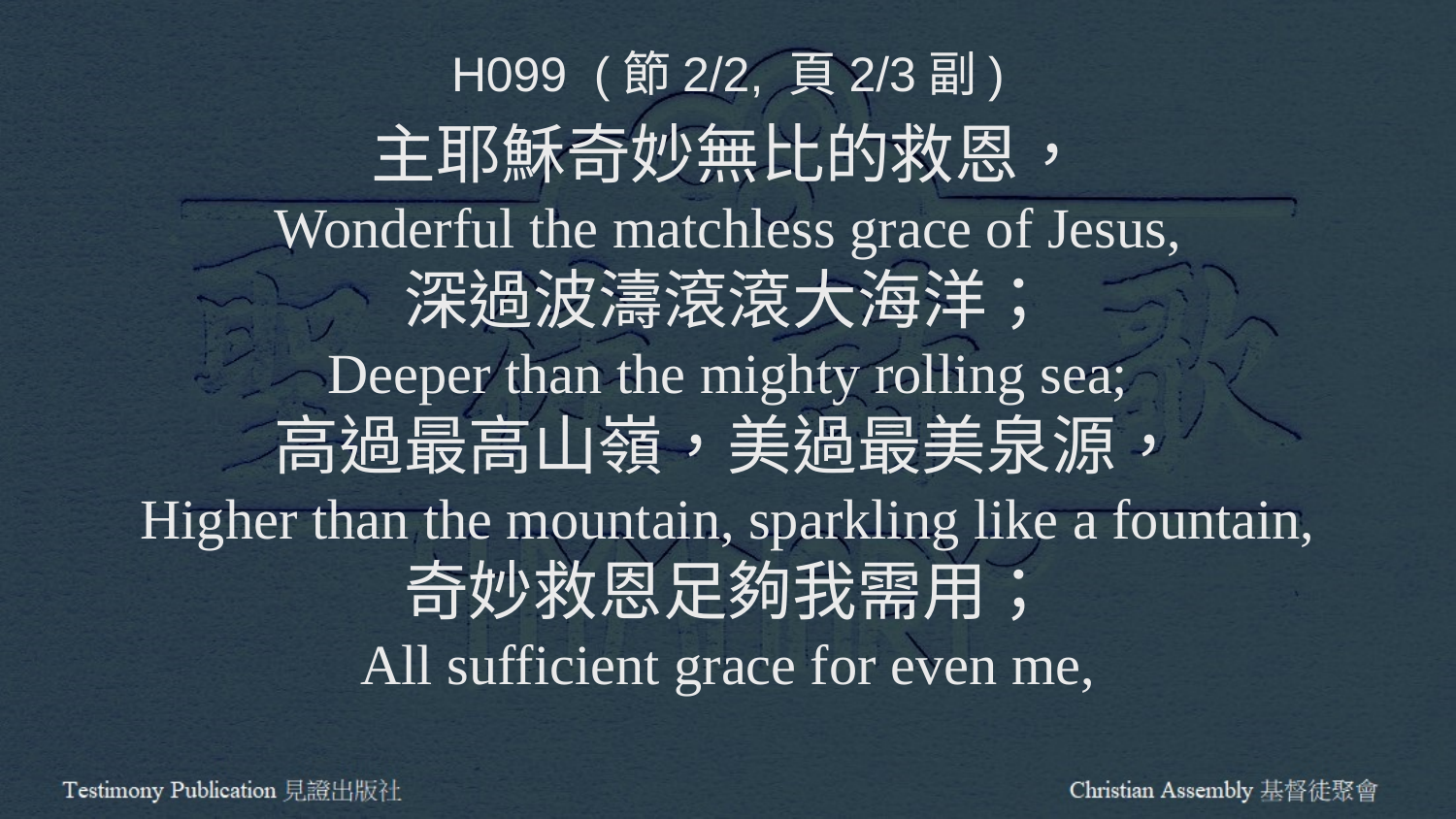

H099  (節2/2, 頁2/3副)
主耶穌奇妙無比的救恩，
Wonderful the matchless grace of Jesus,
深過波濤滾滾大海洋；
Deeper than the mighty rolling sea;
高過最高山嶺，美過最美泉源，
Higher than the mountain, sparkling like a fountain,
奇妙救恩足夠我需用；
All sufficient grace for even me,